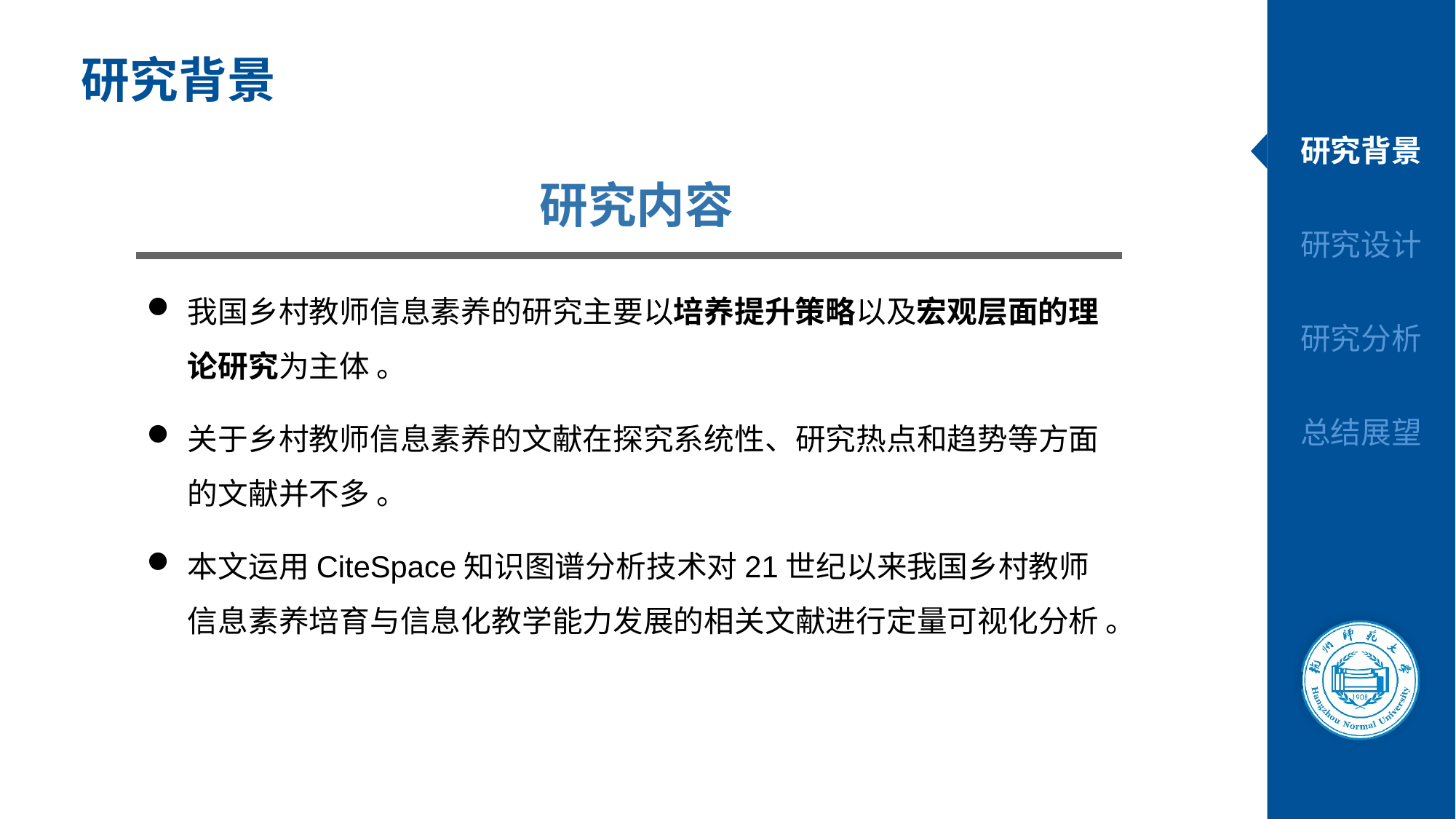

# 研究背景
研究内容
我国乡村教师信息素养的研究主要以培养提升策略以及宏观层面的理论研究为主体 。
关于乡村教师信息素养的文献在探究系统性、研究热点和趋势等方面的文献并不多 。
本文运用CiteSpace知识图谱分析技术对21世纪以来我国乡村教师信息素养培育与信息化教学能力发展的相关文献进行定量可视化分析 。